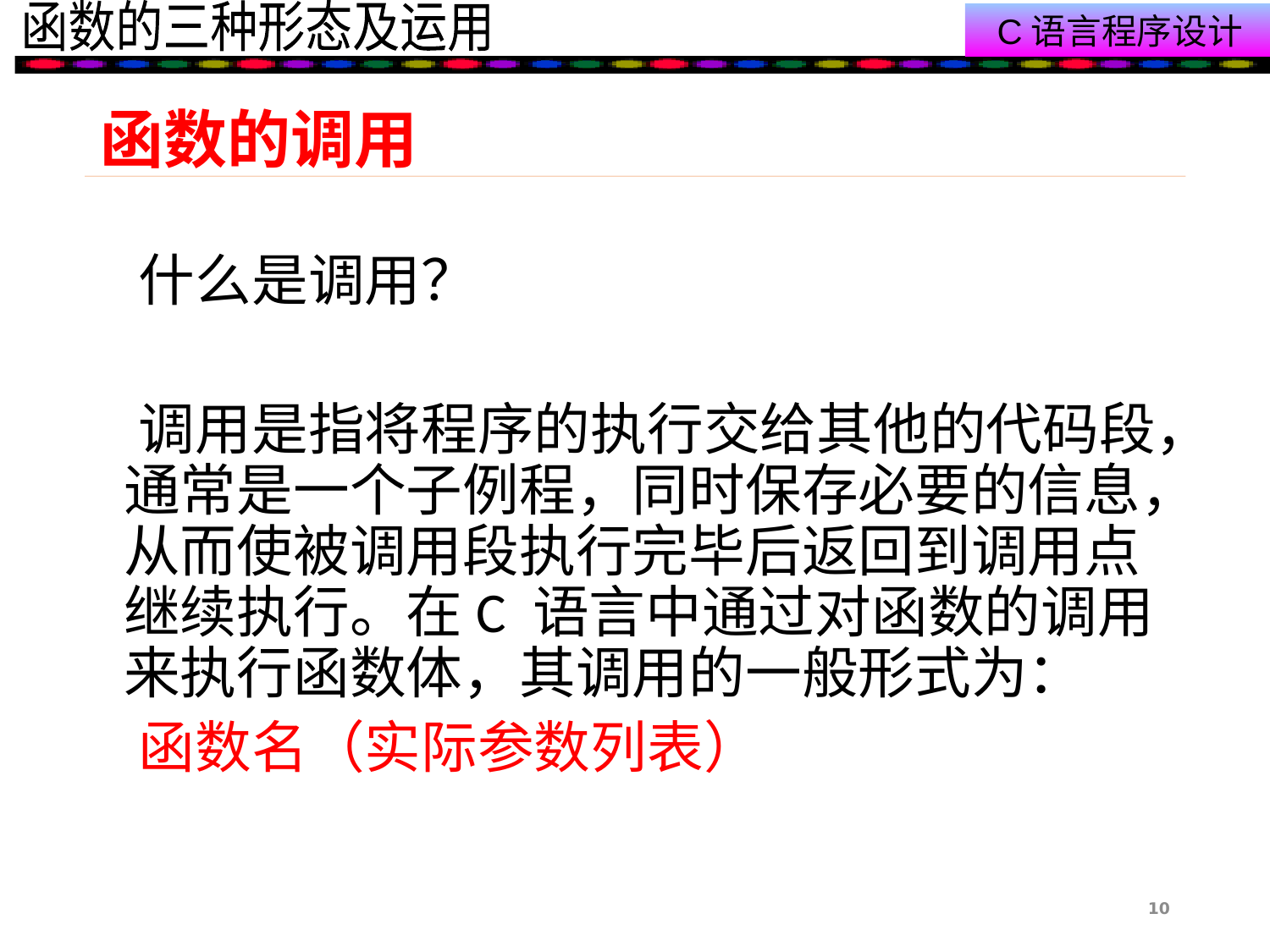

# 函数的调用
  什么是调用？

  调用是指将程序的执行交给其他的代码段，通常是一个子例程，同时保存必要的信息，从而使被调用段执行完毕后返回到调用点继续执行。在C 语言中通过对函数的调用来执行函数体，其调用的一般形式为：
  函数名（实际参数列表）
10